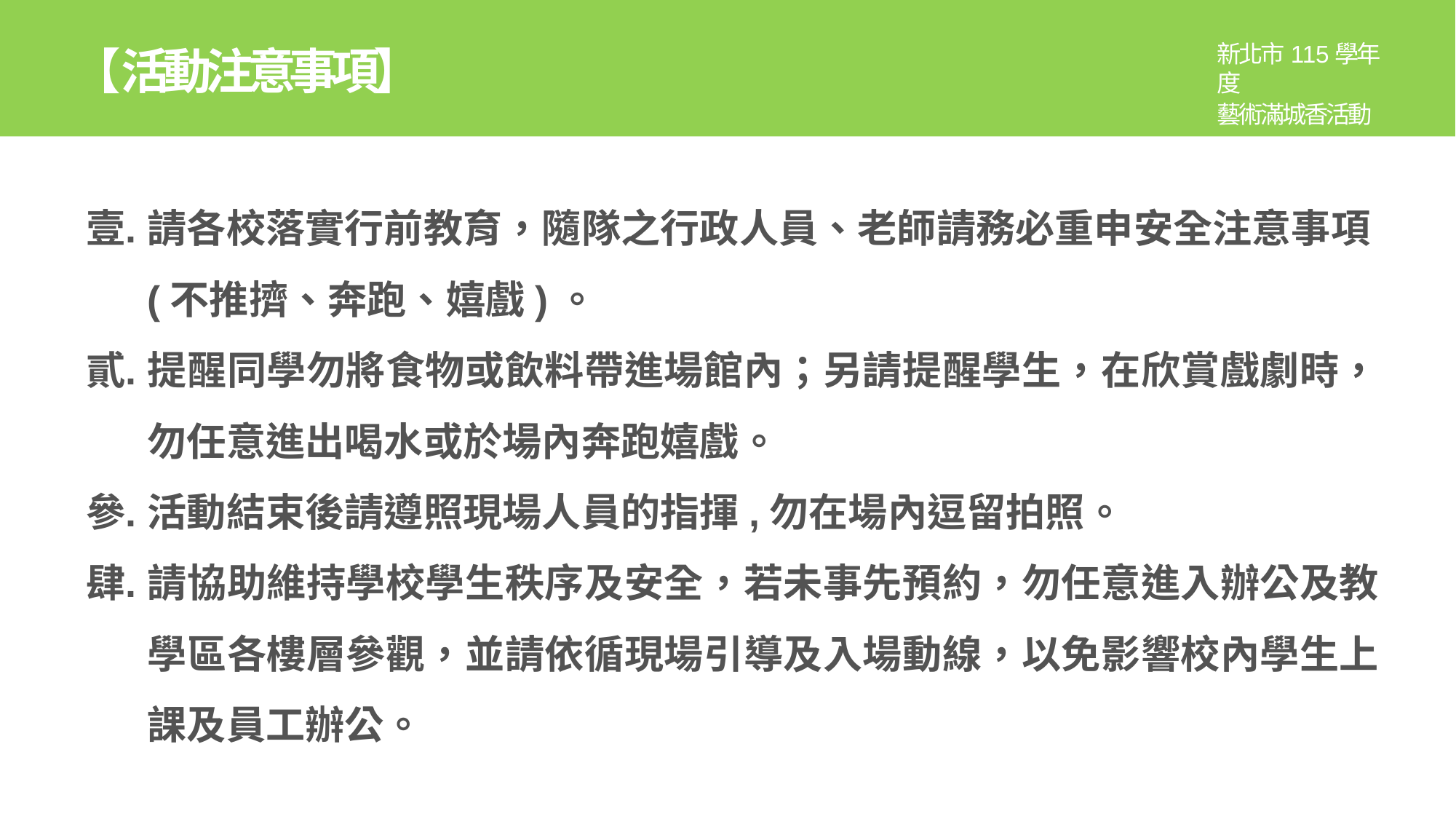

新北市115學年度
藝術滿城香活動
【活動注意事項】
請各校落實行前教育，隨隊之行政人員、老師請務必重申安全注意事項(不推擠、奔跑、嬉戲)。
提醒同學勿將食物或飲料帶進場館內；另請提醒學生，在欣賞戲劇時，勿任意進出喝水或於場內奔跑嬉戲。
活動結束後請遵照現場人員的指揮,勿在場內逗留拍照。
請協助維持學校學生秩序及安全，若未事先預約，勿任意進入辦公及教學區各樓層參觀，並請依循現場引導及入場動線，以免影響校內學生上課及員工辦公。